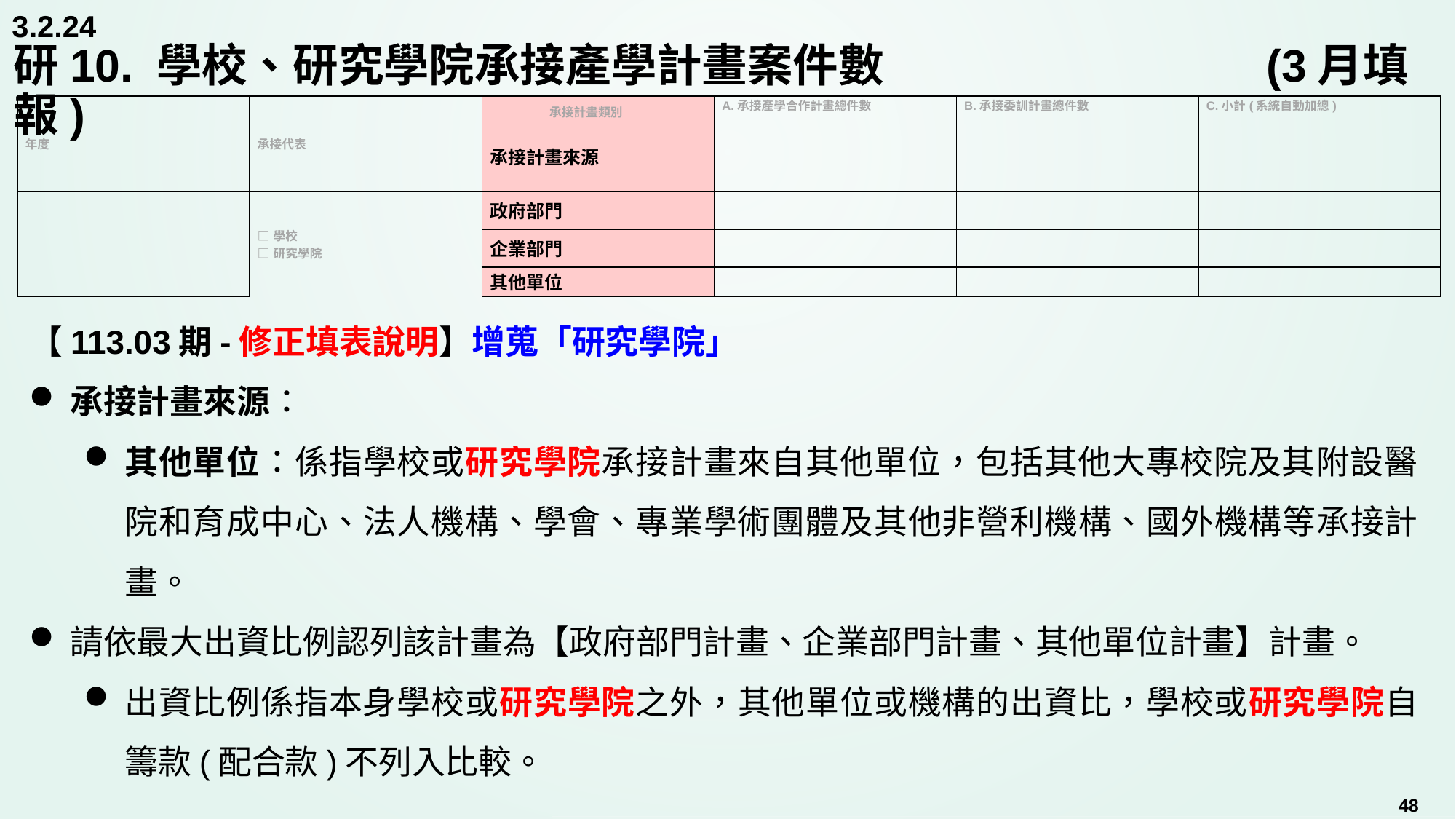

3.2.24
# 研10. 學校、研究學院承接產學計畫案件數		     		    (3月填報)
| 年度 | 承接代表 | 承接計畫類別   承接計畫來源 | A.承接產學合作計畫總件數 | B.承接委訓計畫總件數 | C.小計(系統自動加總) |
| --- | --- | --- | --- | --- | --- |
|  | □學校 □研究學院 | 政府部門 |  |  |  |
|  |  | 企業部門 |  |  |  |
|  |  | 其他單位 |  |  |  |
【113.03期-修正填表說明】增蒐「研究學院」
承接計畫來源：
其他單位：係指學校或研究學院承接計畫來自其他單位，包括其他大專校院及其附設醫院和育成中心、法人機構、學會、專業學術團體及其他非營利機構、國外機構等承接計畫。
請依最大出資比例認列該計畫為【政府部門計畫、企業部門計畫、其他單位計畫】計畫。
出資比例係指本身學校或研究學院之外，其他單位或機構的出資比，學校或研究學院自籌款(配合款)不列入比較。